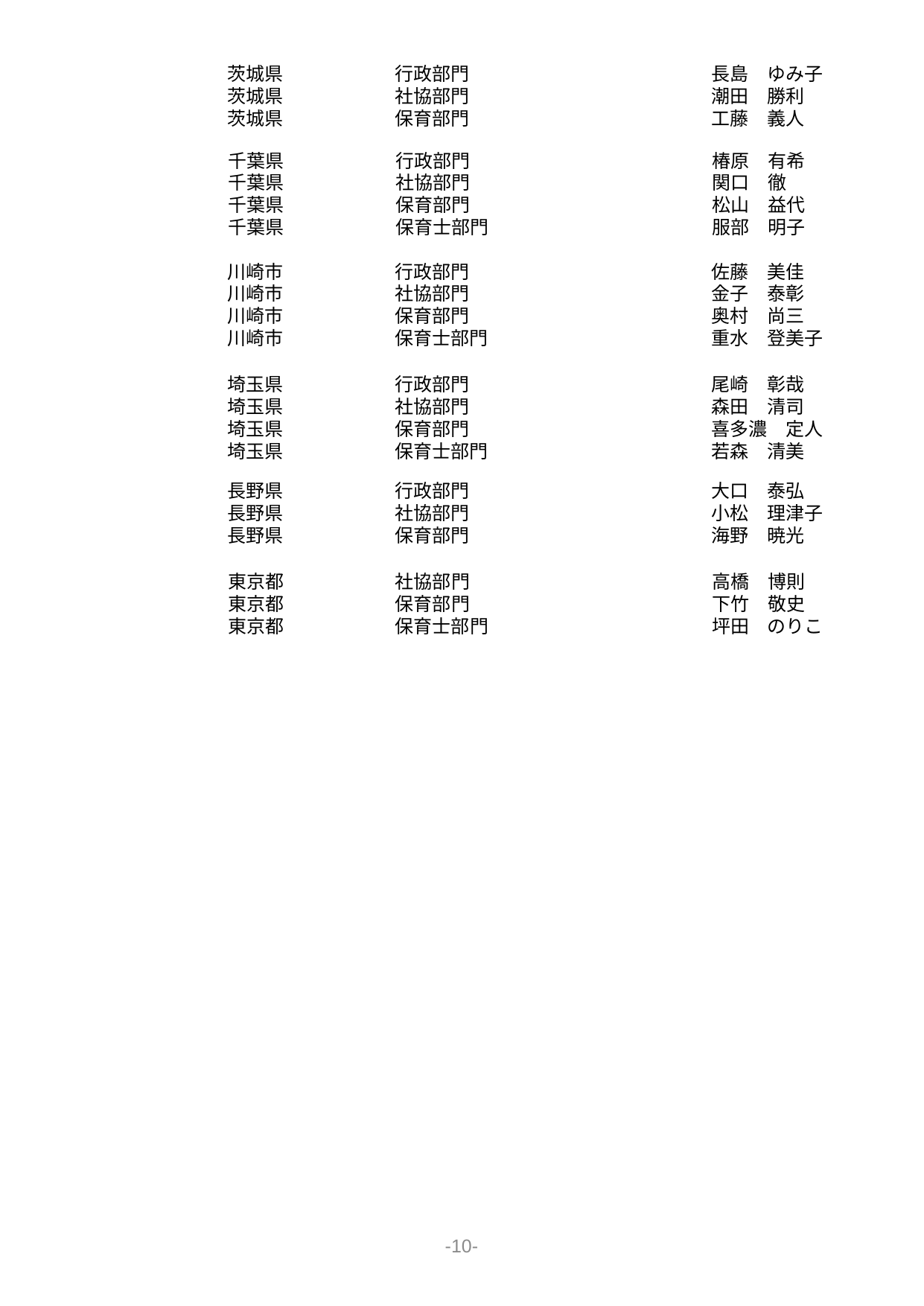

茨城県　　　　　　行政部門　　　　　　　　　　　　　長島　ゆみ子
茨城県　　　　　　社協部門　　　　　　　　　　　　　潮田　勝利
茨城県　　　　　　保育部門　　　　　　　　　　　　　工藤　義人
千葉県　　　　　　行政部門　　　　　　　　　　　　　椿原　有希
千葉県　　　　　　社協部門　　　　　　　　　　　　　関口　徹
千葉県　　　　　　保育部門　　　　　　　　　　　　　松山　益代
千葉県　　　　　　保育士部門　　　　　　　　　　　　服部　明子
川崎市　　　　　　行政部門　　　　　　　　　　　　　佐藤　美佳
川崎市　　　　　　社協部門　　　　　　　　　　　　　金子　泰彰
川崎市　　　　　　保育部門　　　　　　　　　　　　　奥村　尚三
川崎市　　　　　　保育士部門　　　　　　　　　　　　重水　登美子
埼玉県　　　　　　行政部門　　　　　　　　　　　　　尾崎　彰哉
埼玉県　　　　　　社協部門　　　　　　　　　　　　　森田　清司
埼玉県　　　　　　保育部門　　　　　　　　　　　　　喜多濃　定人
埼玉県　　　　　　保育士部門　　　　　　　　　　　　若森　清美
長野県　　　　　　行政部門　　　　　　　　　　　　　大口　泰弘
長野県　　　　　　社協部門　　　　　　　　　　　　　小松　理津子
長野県　　　　　　保育部門　　　　　　　　　　　　　海野　暁光
東京都　　　　　　社協部門　　　　　　　　　　　　　高橋　博則
東京都　　　　　　保育部門　　　　　　　　　　　　　下竹　敬史
東京都　　　　　　保育士部門　　　　　　　　　　　　坪田　のりこ

-10-